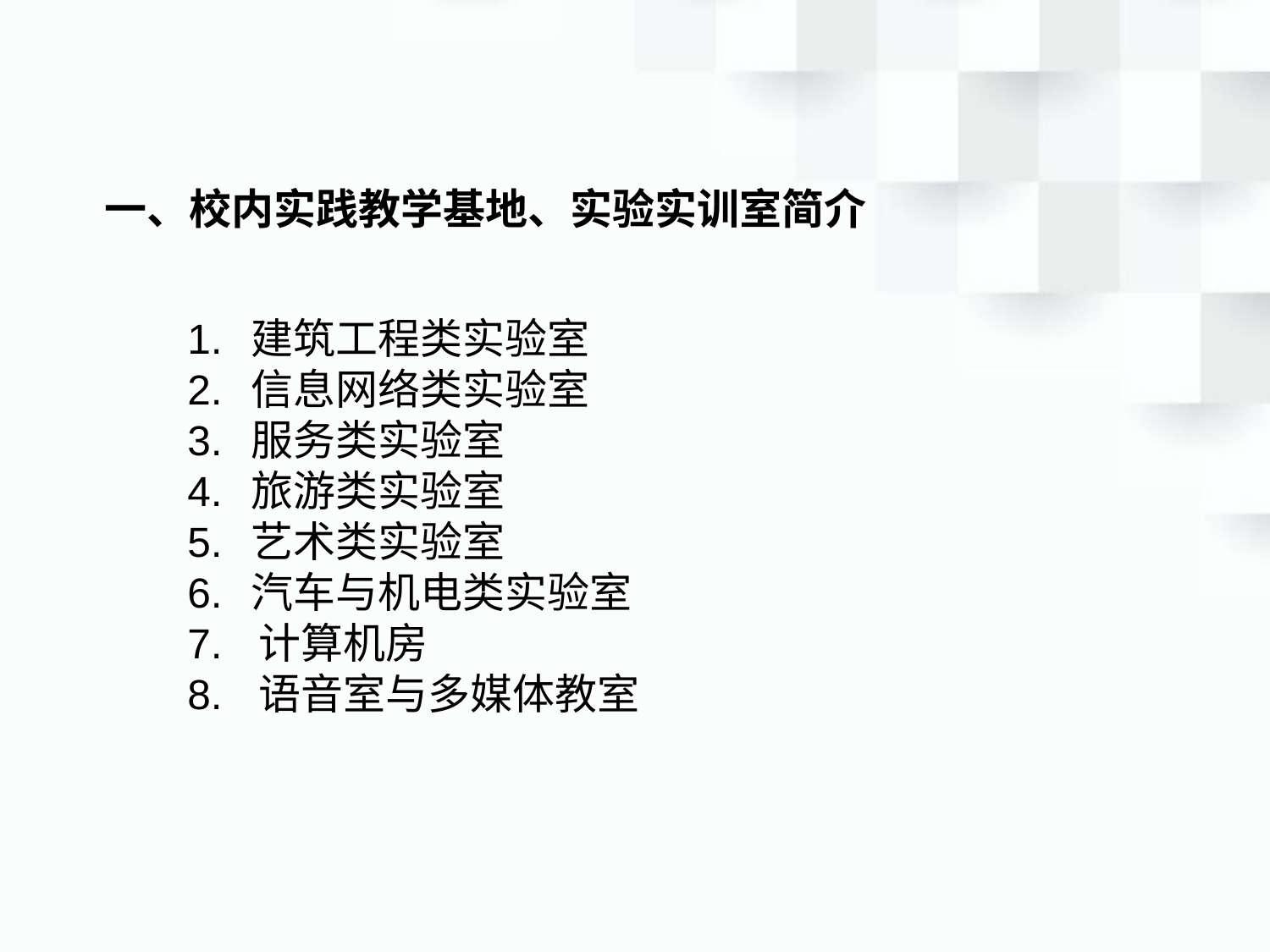

一、校内实践教学基地、实验实训室简介
建筑工程类实验室
信息网络类实验室
服务类实验室
旅游类实验室
艺术类实验室
汽车与机电类实验室
计算机房
语音室与多媒体教室